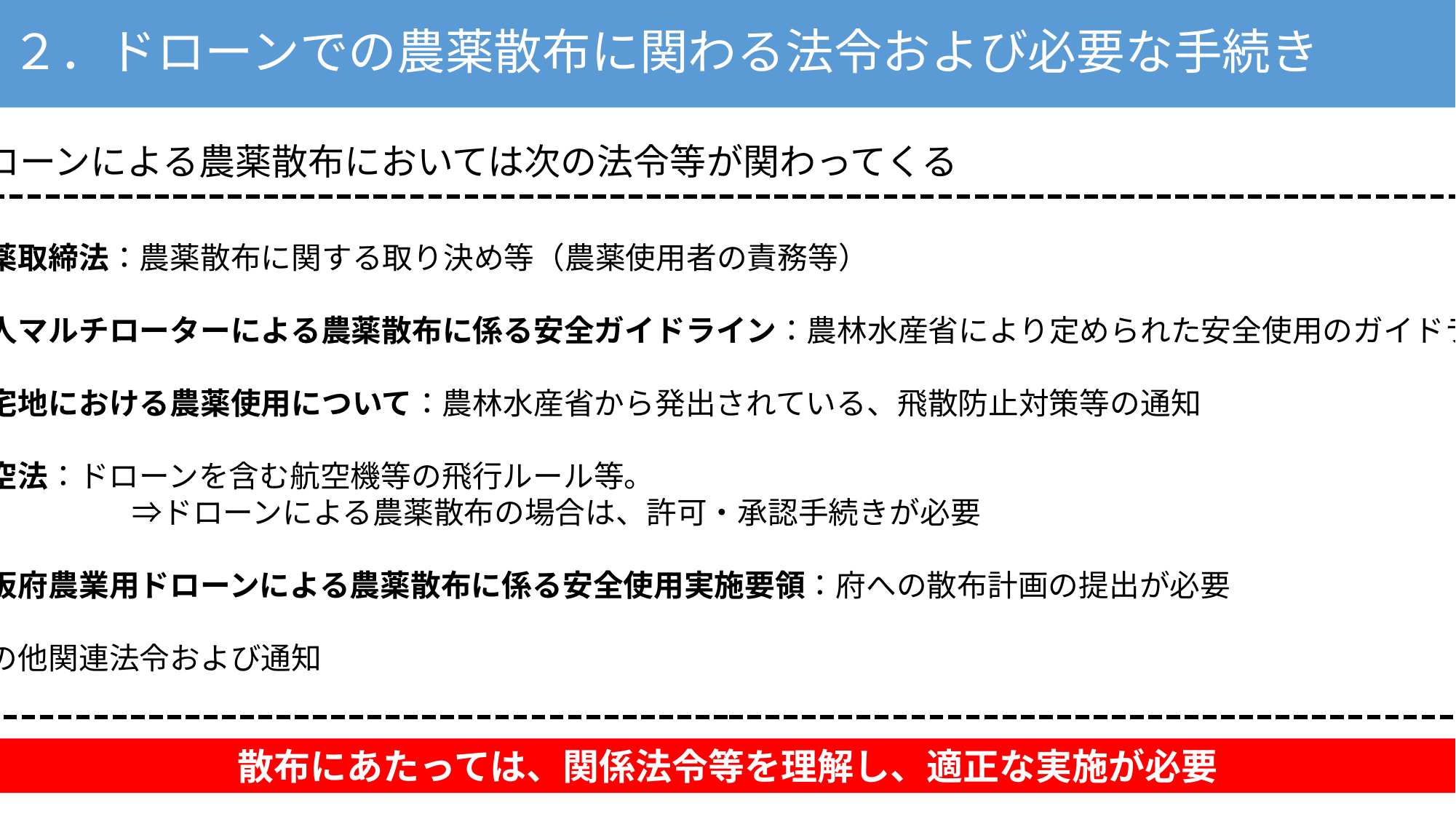

# ２．ドローンでの農薬散布に関わる法令および必要な手続き
ドローンによる農薬散布においては次の法令等が関わってくる

○農薬取締法：農薬散布に関する取り決め等（農薬使用者の責務等）

○無人マルチローターによる農薬散布に係る安全ガイドライン：農林水産省により定められた安全使用のガイドライン

○住宅地における農薬使用について：農林水産省から発出されている、飛散防止対策等の通知

○航空法：ドローンを含む航空機等の飛行ルール等。
　　　　　　　⇒ドローンによる農薬散布の場合は、許可・承認手続きが必要

○大阪府農業用ドローンによる農薬散布に係る安全使用実施要領：府への散布計画の提出が必要

○その他関連法令および通知

散布にあたっては、関係法令等を理解し、適正な実施が必要